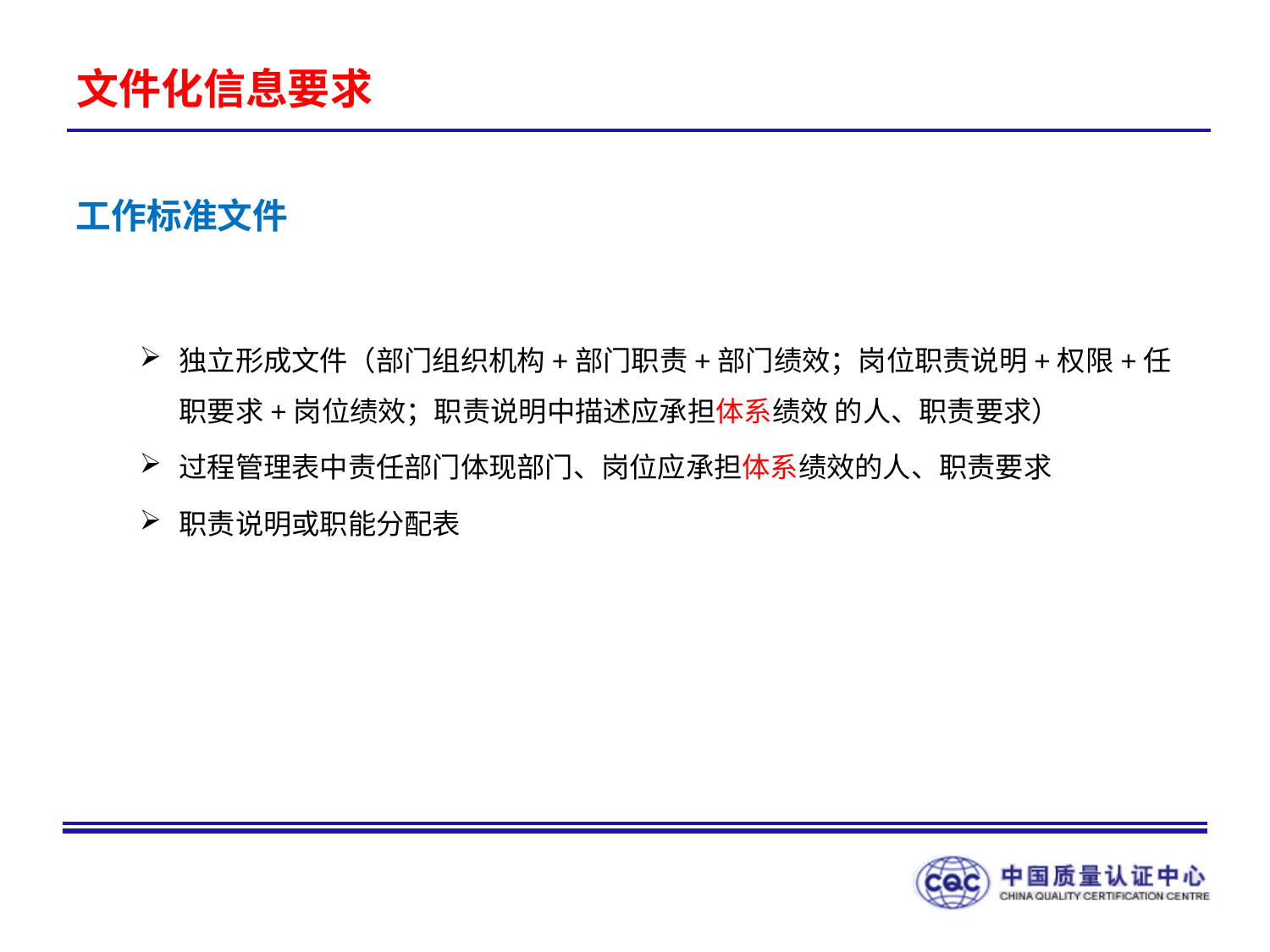

# 文件化信息要求
工作标准文件

独立形成文件（部门组织机构+部门职责+部门绩效；岗位职责说明+权限+任职要求+岗位绩效；职责说明中描述应承担体系绩效 的人、职责要求）
过程管理表中责任部门体现部门、岗位应承担体系绩效的人、职责要求
职责说明或职能分配表